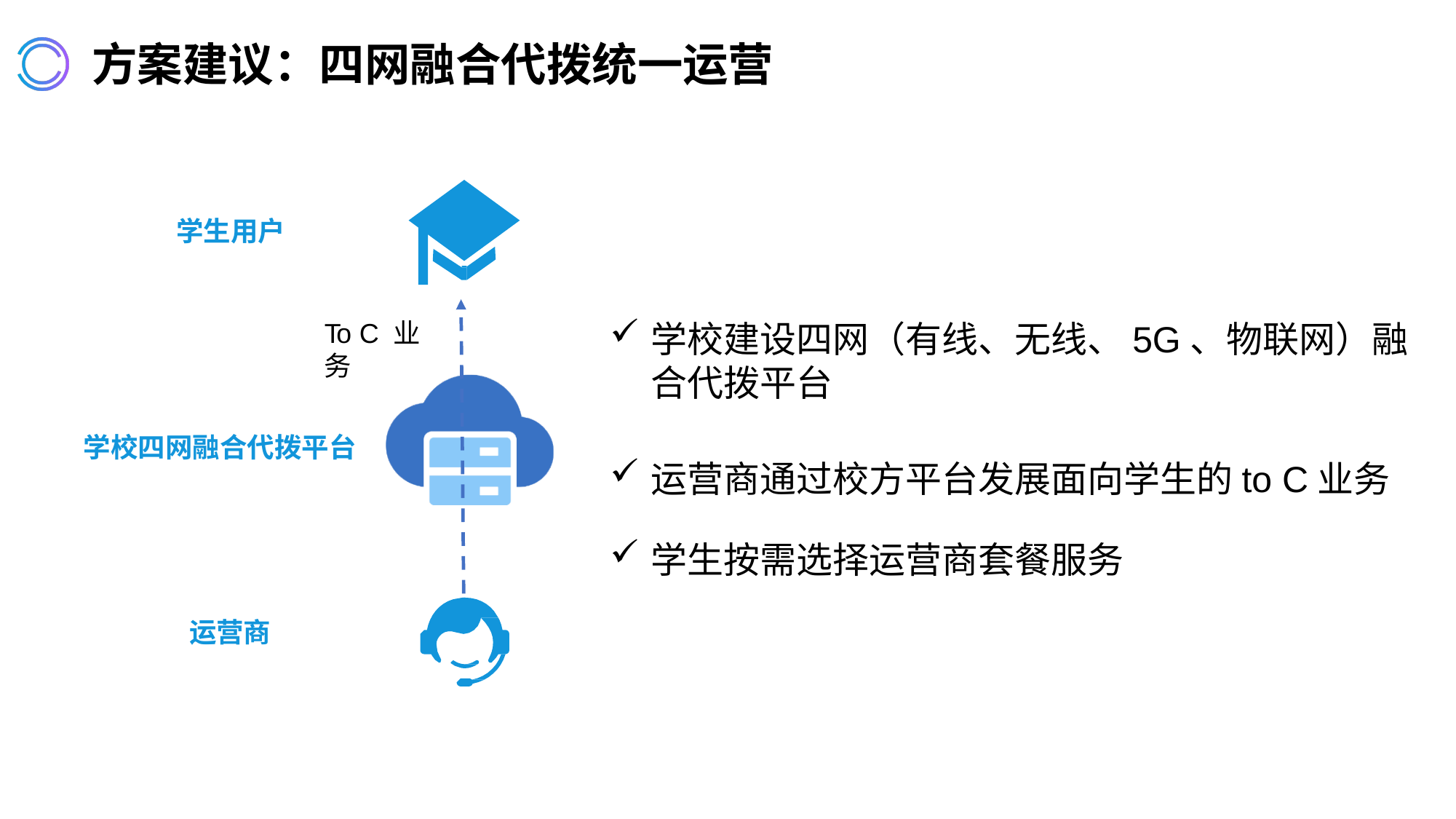

# 方案建议：四网融合代拨统一运营

学生用户

To C 业务
学校建设四网（有线、无线、5G、物联网）融合代拨平台

运营商通过校方平台发展面向学生的to C业务

学生按需选择运营商套餐服务

学校四网融合代拨平台

运营商